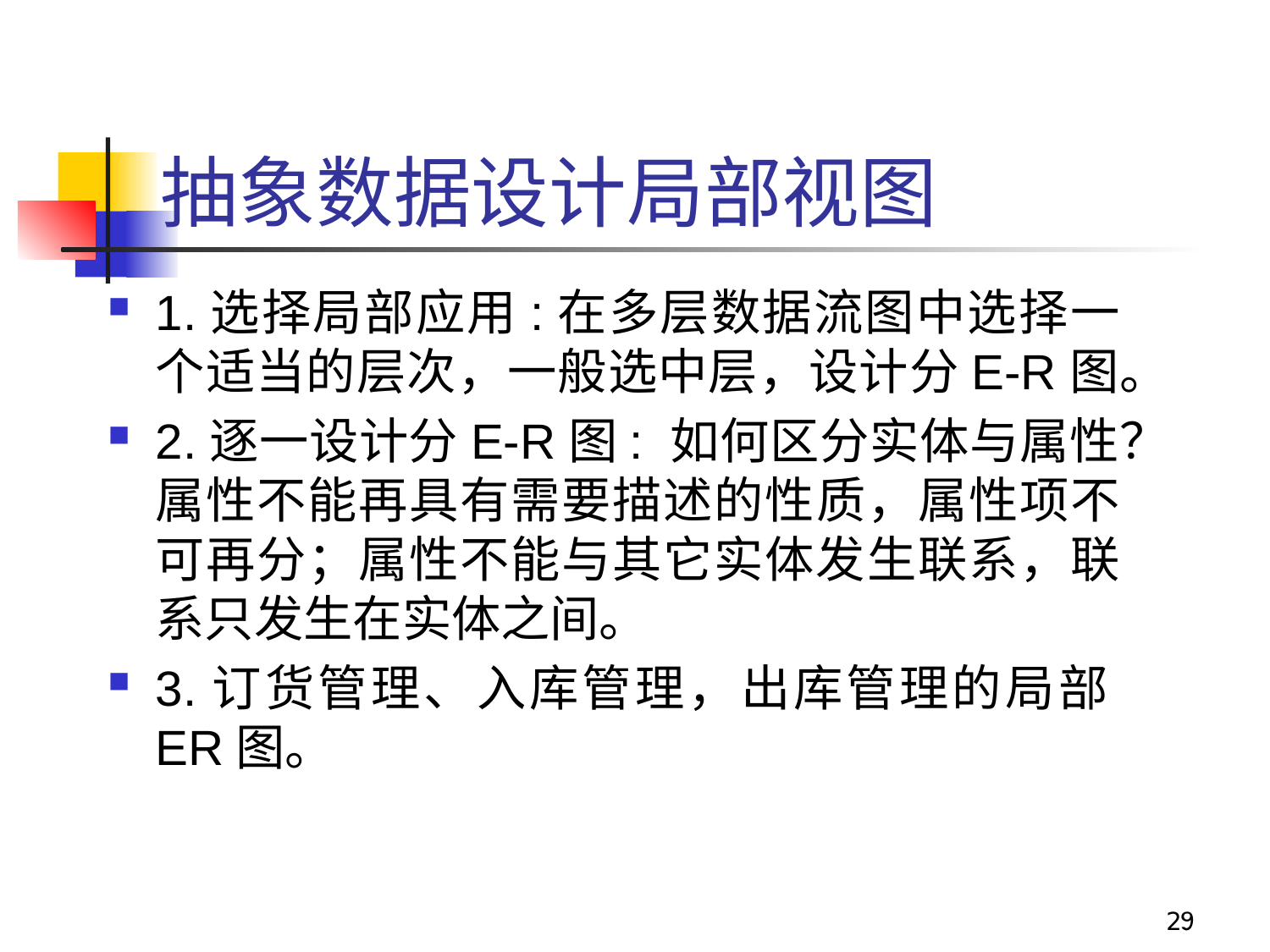

# 抽象数据设计局部视图
1.选择局部应用:在多层数据流图中选择一个适当的层次，一般选中层，设计分E-R图。
2.逐一设计分E-R图: 如何区分实体与属性？属性不能再具有需要描述的性质，属性项不可再分；属性不能与其它实体发生联系，联系只发生在实体之间。
3.订货管理、入库管理，出库管理的局部ER图。
29